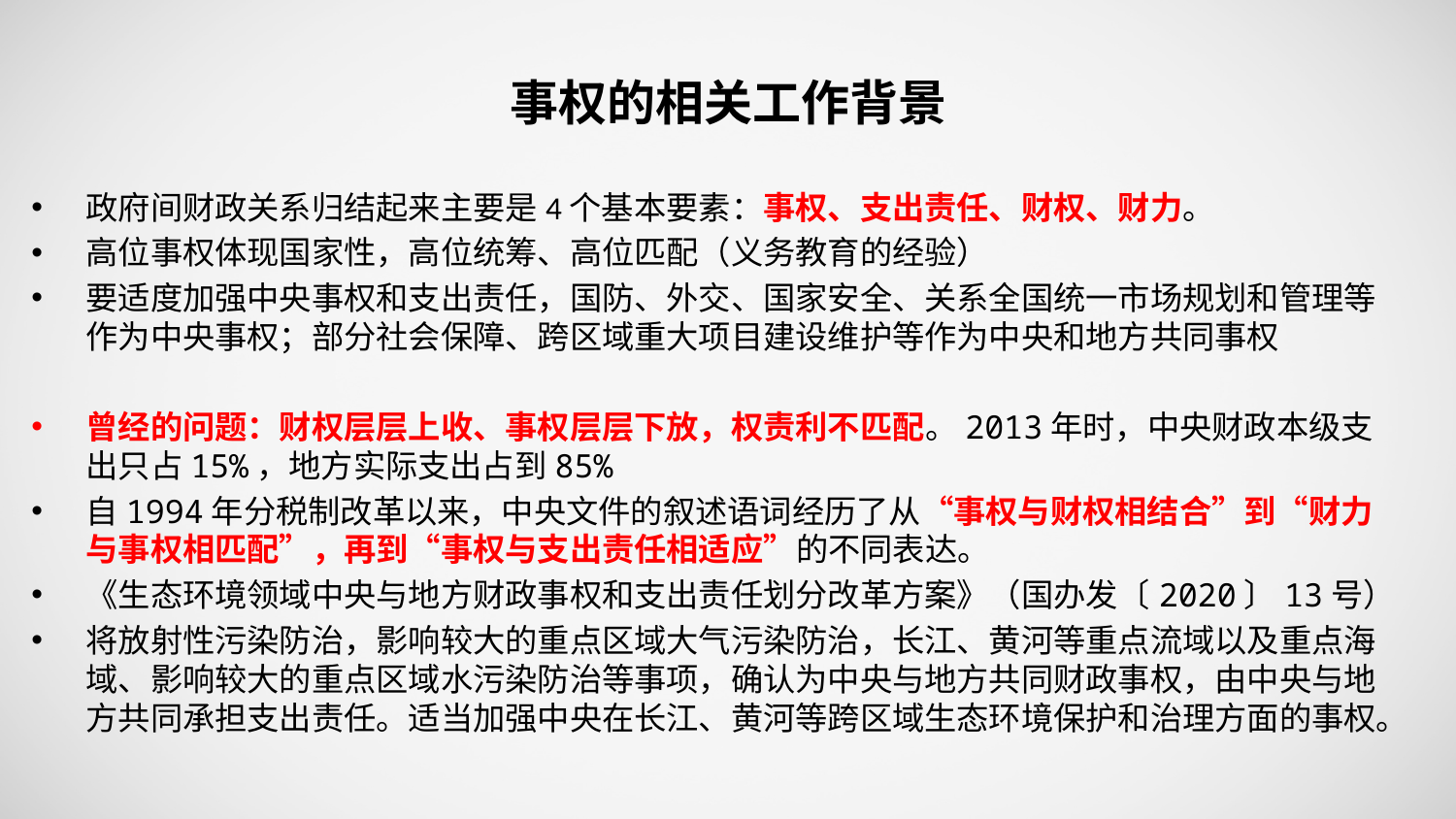

# 事权的相关工作背景
政府间财政关系归结起来主要是4个基本要素：事权、支出责任、财权、财力。
高位事权体现国家性，高位统筹、高位匹配（义务教育的经验）
要适度加强中央事权和支出责任，国防、外交、国家安全、关系全国统一市场规划和管理等作为中央事权；部分社会保障、跨区域重大项目建设维护等作为中央和地方共同事权

曾经的问题：财权层层上收、事权层层下放，权责利不匹配。2013年时，中央财政本级支出只占15%，地方实际支出占到85%
自1994年分税制改革以来，中央文件的叙述语词经历了从“事权与财权相结合”到“财力与事权相匹配”，再到“事权与支出责任相适应”的不同表达。
《生态环境领域中央与地方财政事权和支出责任划分改革方案》（国办发〔2020〕13号）
将放射性污染防治，影响较大的重点区域大气污染防治，长江、黄河等重点流域以及重点海域、影响较大的重点区域水污染防治等事项，确认为中央与地方共同财政事权，由中央与地方共同承担支出责任。适当加强中央在长江、黄河等跨区域生态环境保护和治理方面的事权。